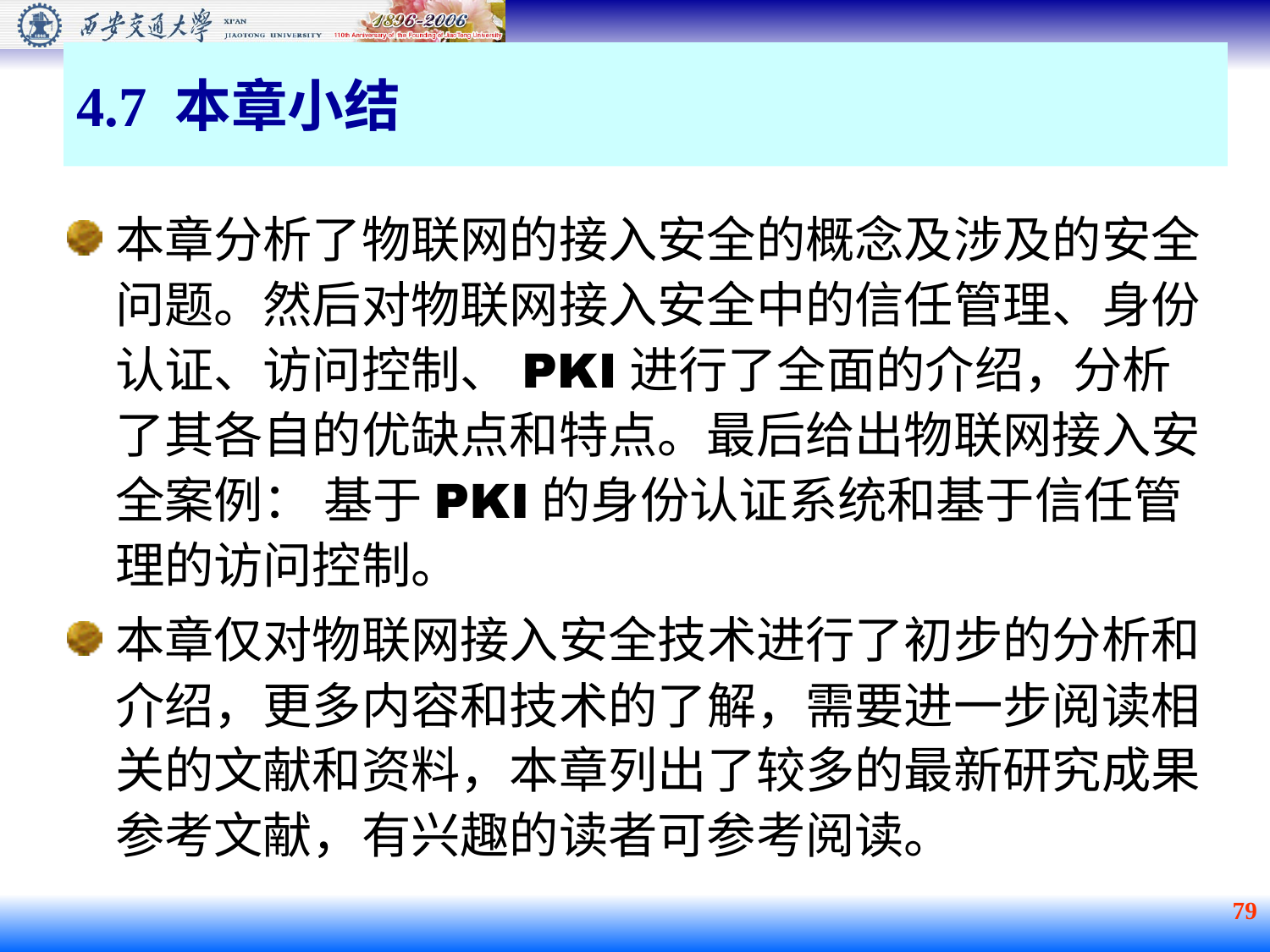

# 4.7 本章小结
本章分析了物联网的接入安全的概念及涉及的安全问题。然后对物联网接入安全中的信任管理、身份认证、访问控制、PKI进行了全面的介绍，分析了其各自的优缺点和特点。最后给出物联网接入安全案例： 基于PKI的身份认证系统和基于信任管理的访问控制。
本章仅对物联网接入安全技术进行了初步的分析和介绍，更多内容和技术的了解，需要进一步阅读相关的文献和资料，本章列出了较多的最新研究成果参考文献，有兴趣的读者可参考阅读。
 79